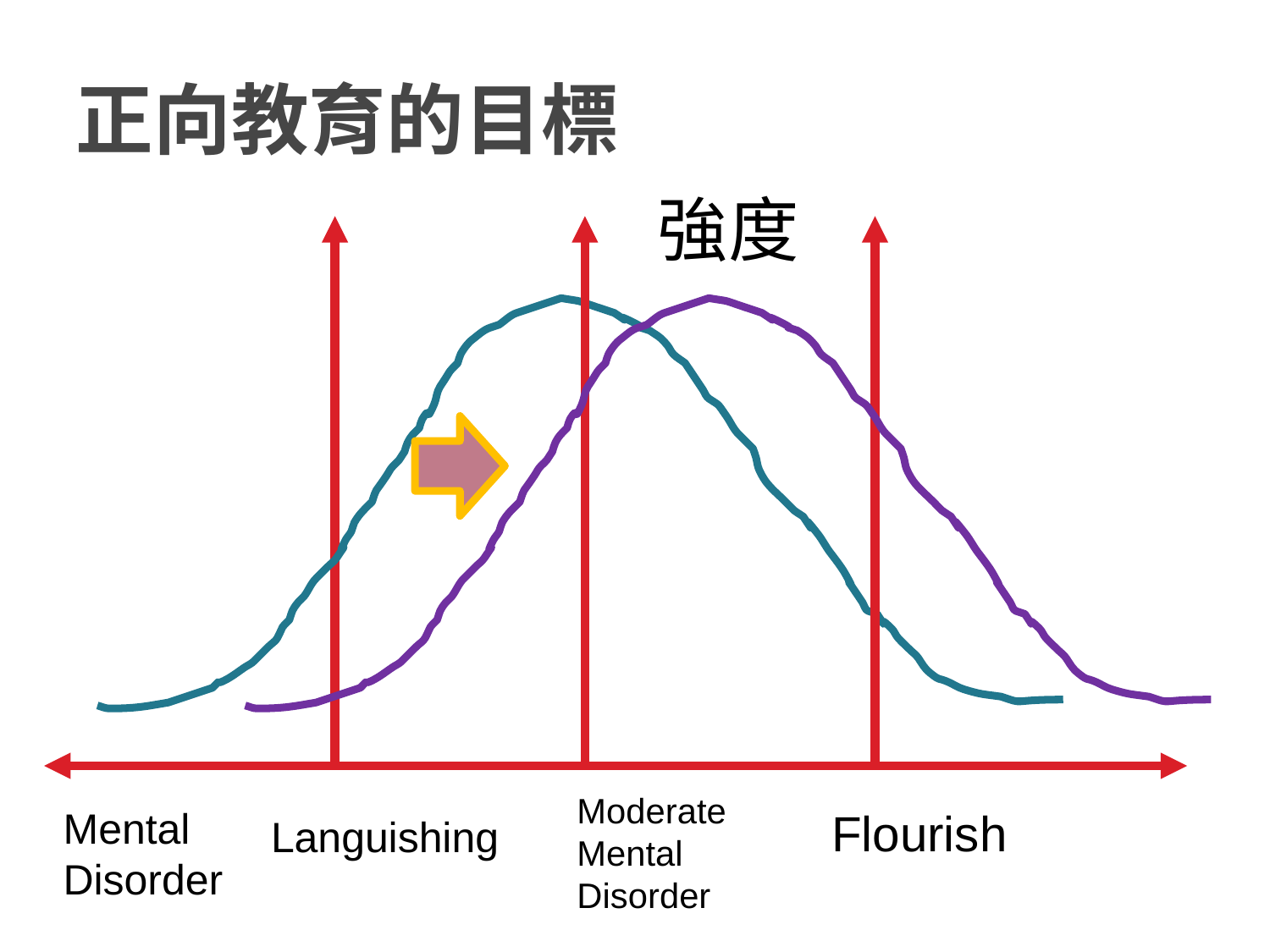

# 正向教育的目標
強度

ç

Moderate
Mental
Disorder
Mental
Disorder
Flourish
Languishing